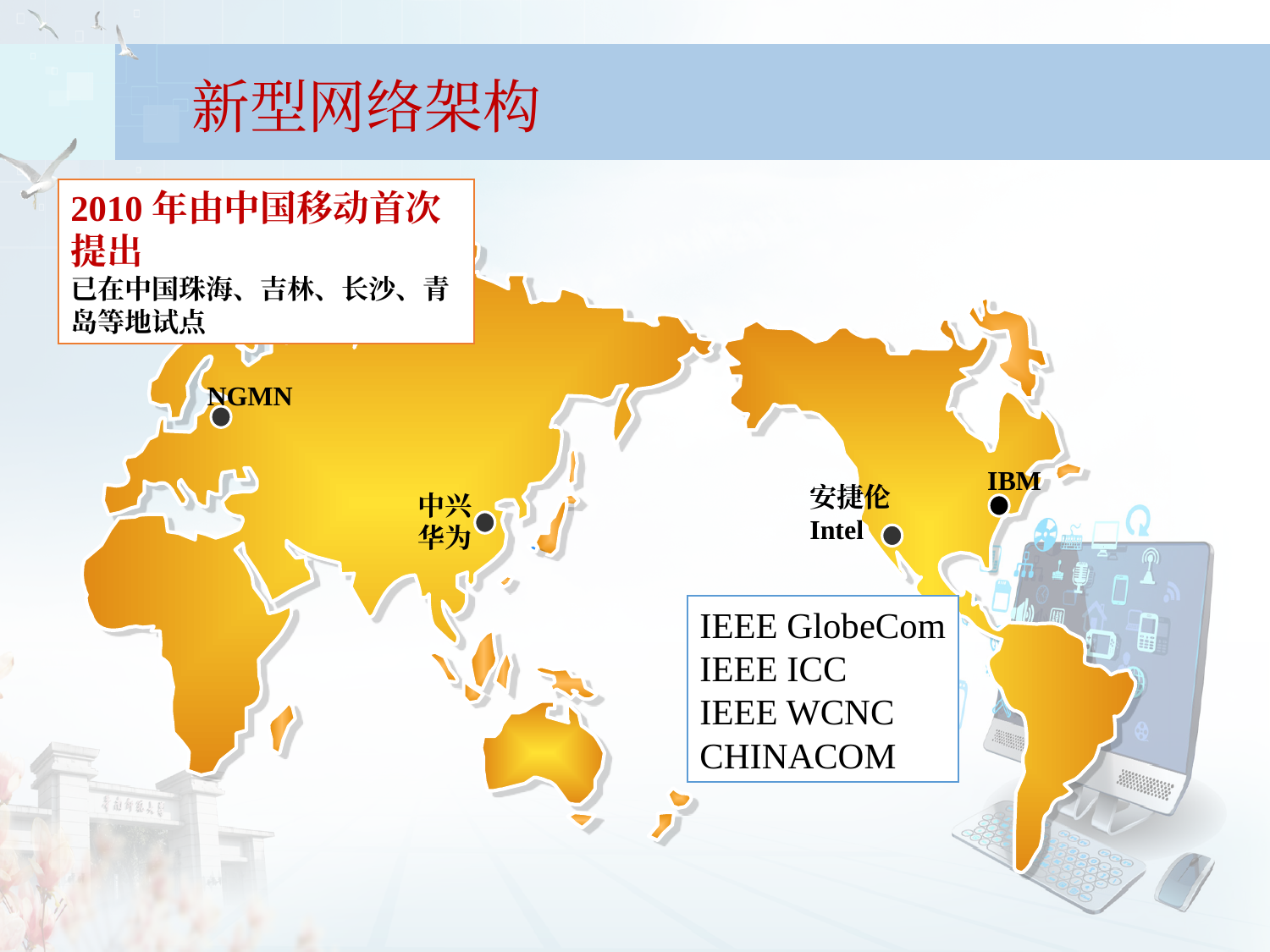

# 新型网络架构
2010年由中国移动首次提出
已在中国珠海、吉林、长沙、青岛等地试点

NGMN

IBM
安捷伦
Intel
中兴
华为
IEEE GlobeCom
IEEE ICC
IEEE WCNC
CHINACOM